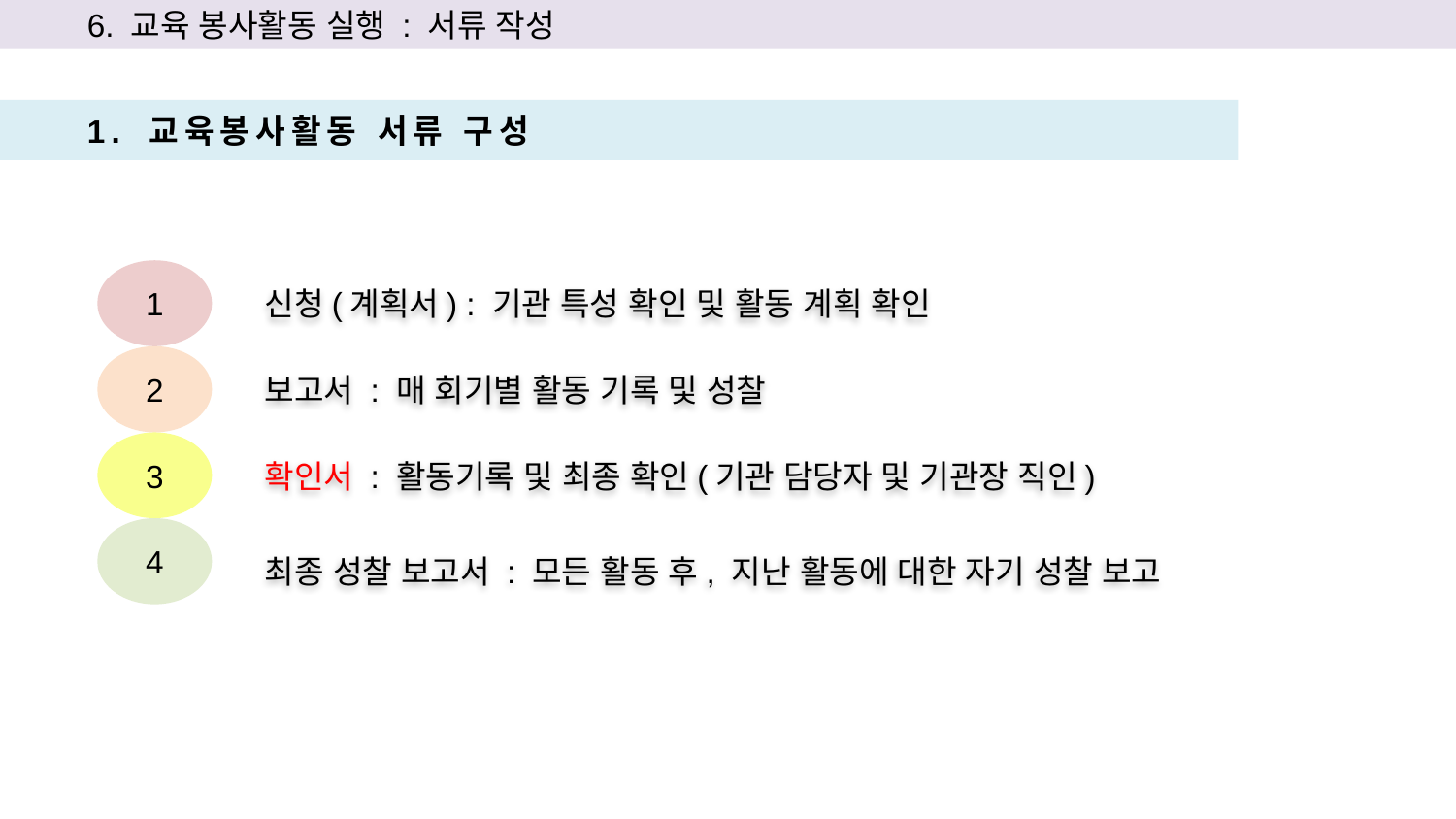

6. 교육 봉사활동 실행 : 서류 작성
1. 교육봉사활동 서류 구성
1
신청(계획서) : 기관 특성 확인 및 활동 계획 확인
2
보고서 : 매 회기별 활동 기록 및 성찰
3
확인서 : 활동기록 및 최종 확인(기관 담당자 및 기관장 직인)
4
최종 성찰 보고서 : 모든 활동 후, 지난 활동에 대한 자기 성찰 보고